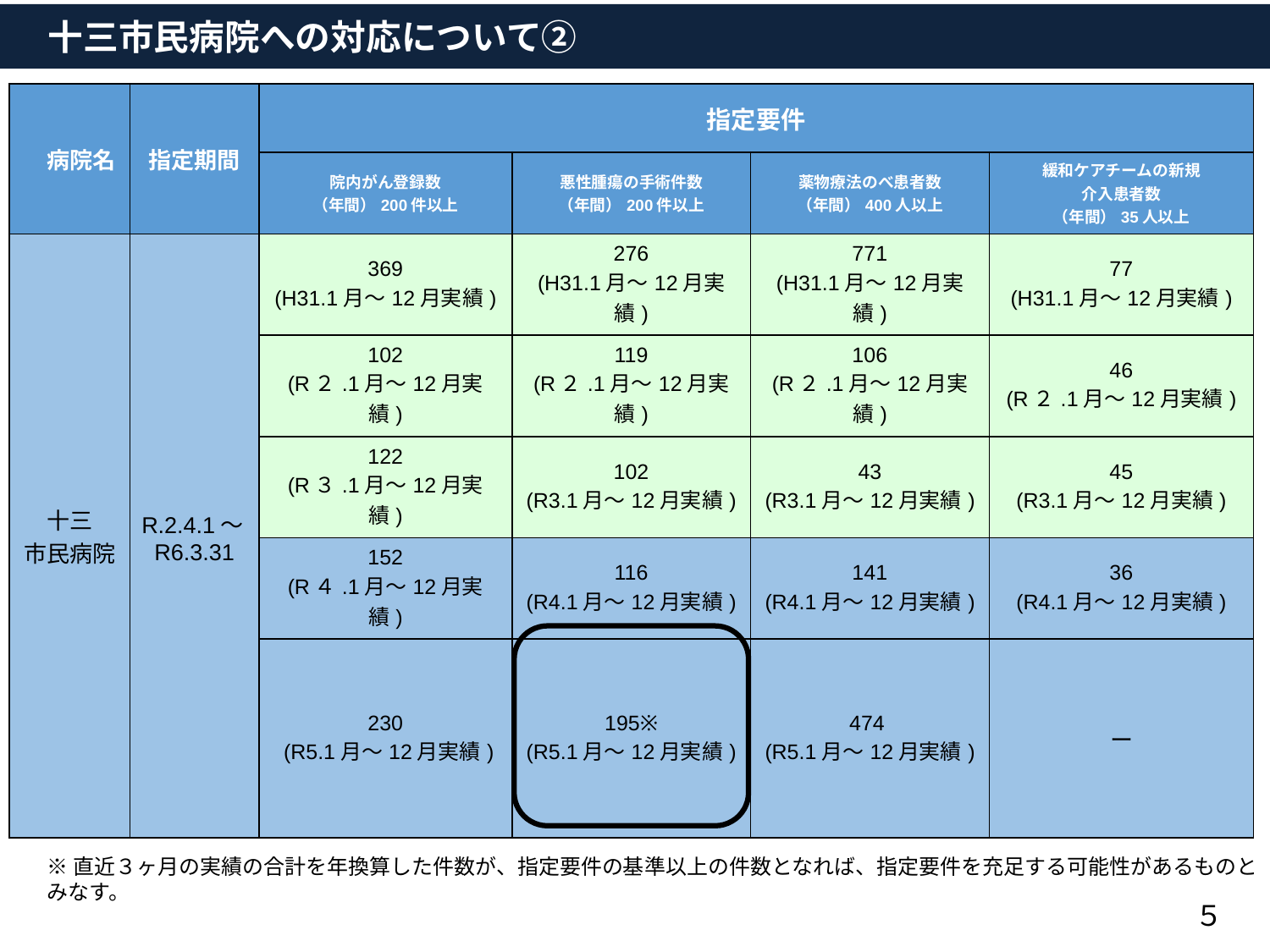

十三市民病院への対応について②
| 病院名 | 指定期間 | 指定要件 |  |  |  |
| --- | --- | --- | --- | --- | --- |
|  |  | 院内がん登録数 （年間）200件以上 | 悪性腫瘍の手術件数 （年間）200件以上 | 薬物療法のべ患者数 （年間）400人以上 | 緩和ケアチームの新規 介入患者数 （年間）35人以上 |
| 十三 市民病院 | R.2.4.1～R6.3.31 | 369 (H31.1月～12月実績) | 276 (H31.1月～12月実績) | 771 (H31.1月～12月実績) | 77 (H31.1月～12月実績) |
|  |  | 102 (R２.1月～12月実績) | 119 (R２.1月～12月実績) | 106 (R２.1月～12月実績) | 46 (R２.1月～12月実績) |
|  |  | 122 (R３.1月～12月実績) | 102 (R3.1月～12月実績) | 43 (R3.1月～12月実績) | 45 (R3.1月～12月実績) |
|  |  | 152 (R４.1月～12月実績) | 116 (R4.1月～12月実績) | 141 (R4.1月～12月実績) | 36 (R4.1月～12月実績) |
|  |  | 230 (R5.1月～12月実績) | 195※ (R5.1月～12月実績) | 474 (R5.1月～12月実績) | ー |
・

※直近３ヶ月の実績の合計を年換算した件数が、指定要件の基準以上の件数となれば、指定要件を充足する可能性があるものとみなす。
５